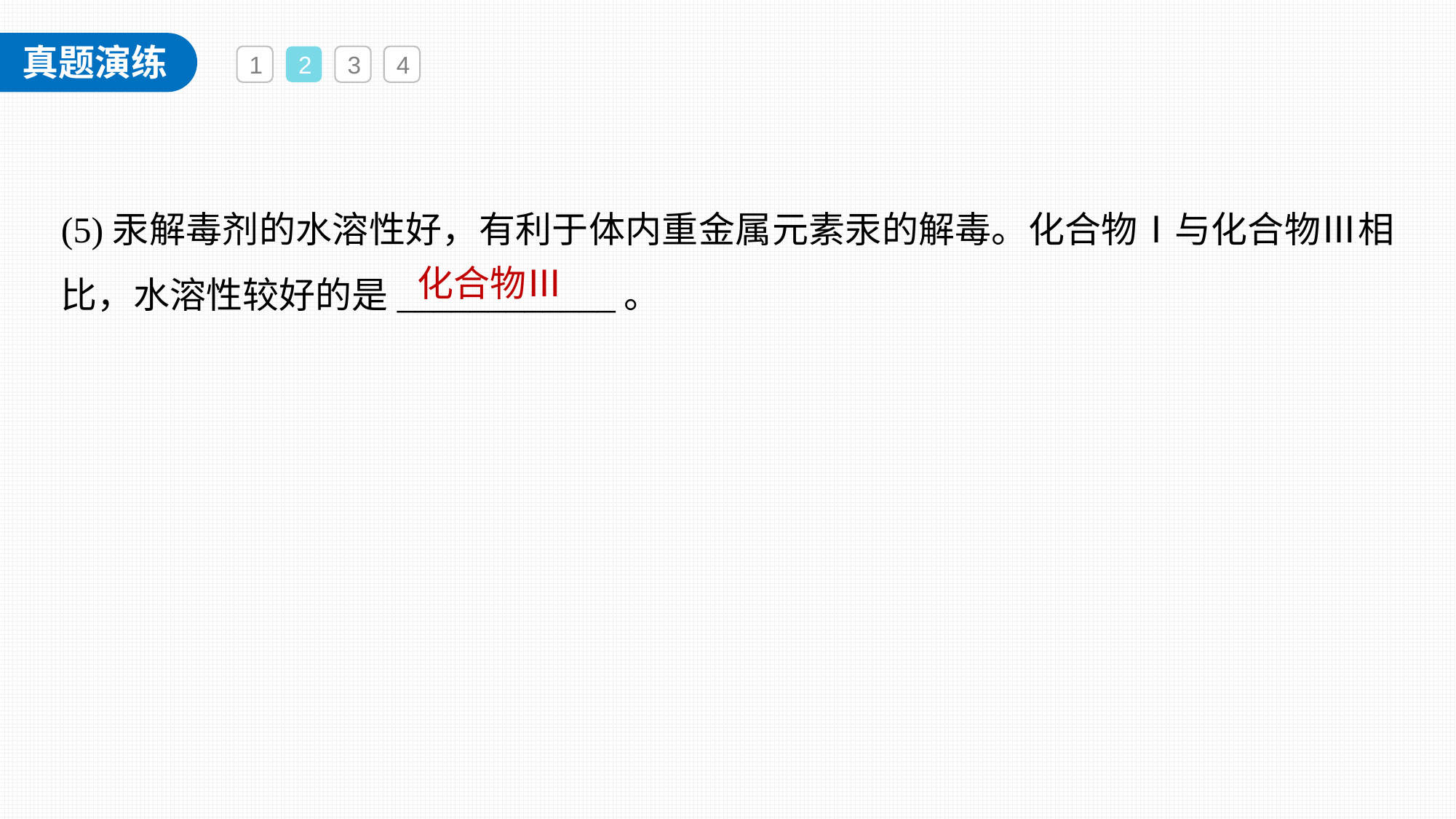

1
2
3
4
(5)汞解毒剂的水溶性好，有利于体内重金属元素汞的解毒。化合物Ⅰ与化合物Ⅲ相比，水溶性较好的是____________。
化合物Ⅲ